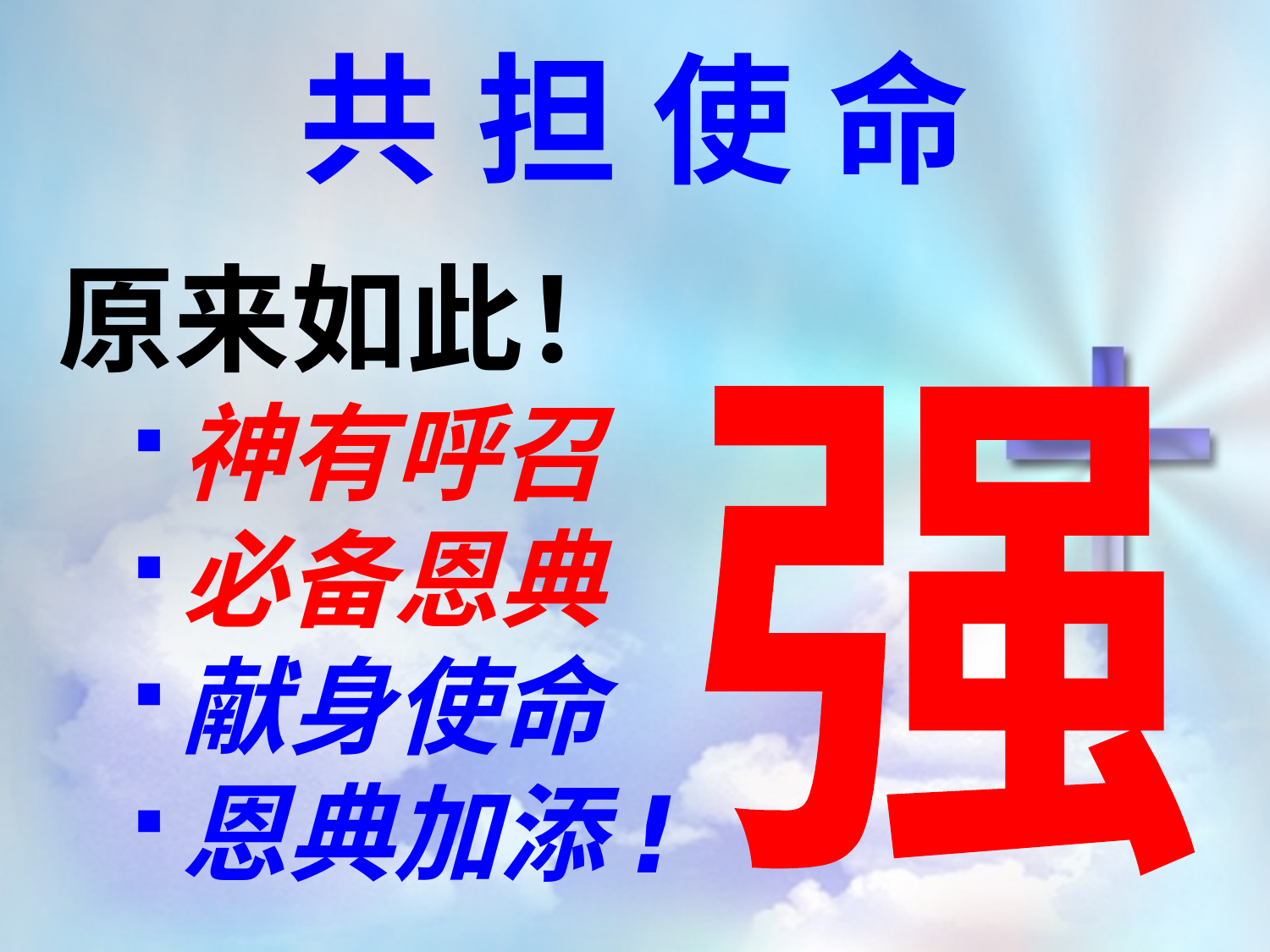

共担使命
原来如此！
神有呼召
必备恩典
献身使命
恩典加添!

强